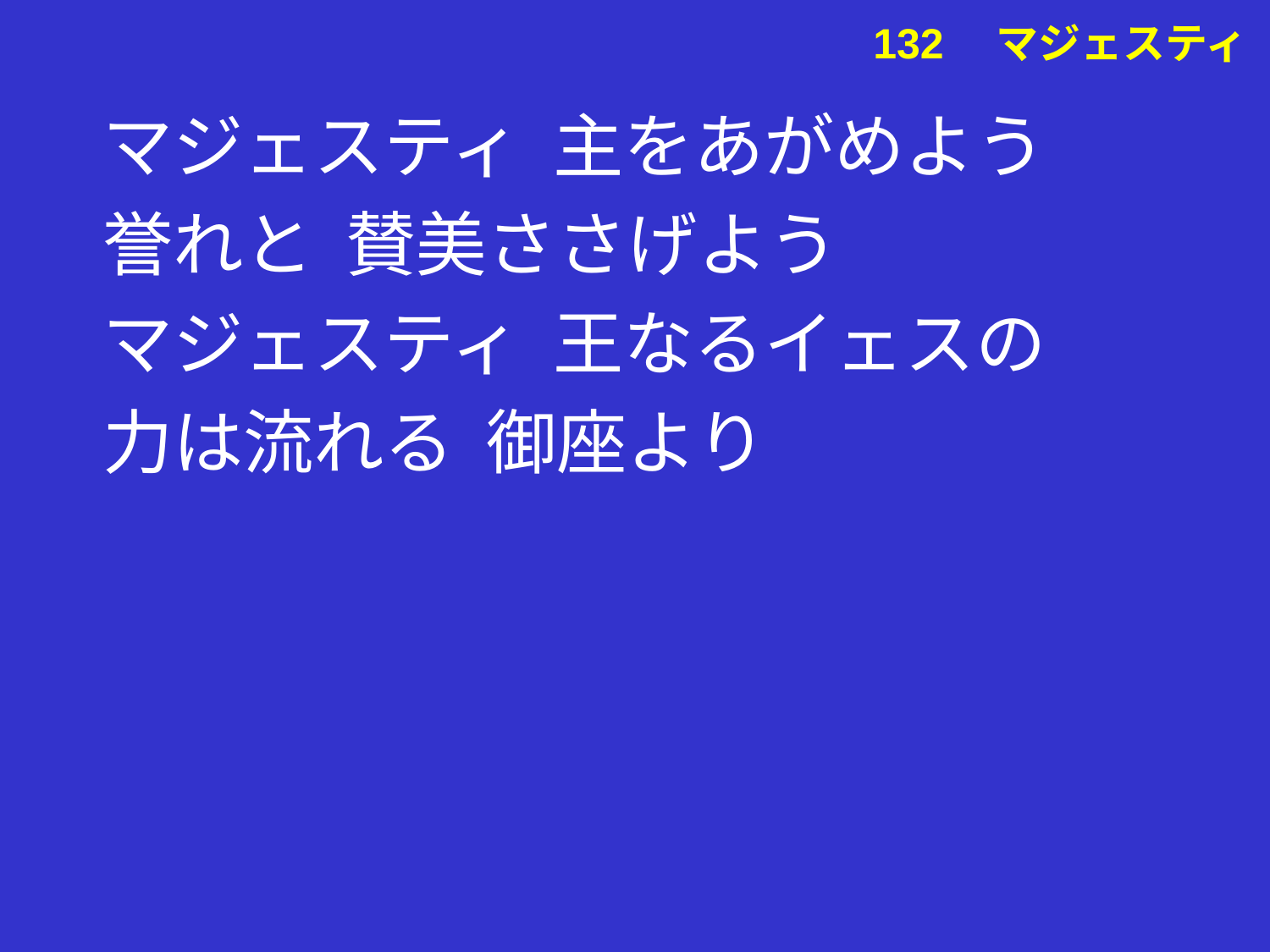

マジェスティ  主をあがめよう
誉れと  賛美ささげよう
マジェスティ  王なるイェスの
力は流れる  御座より
# 132　マジェスティ